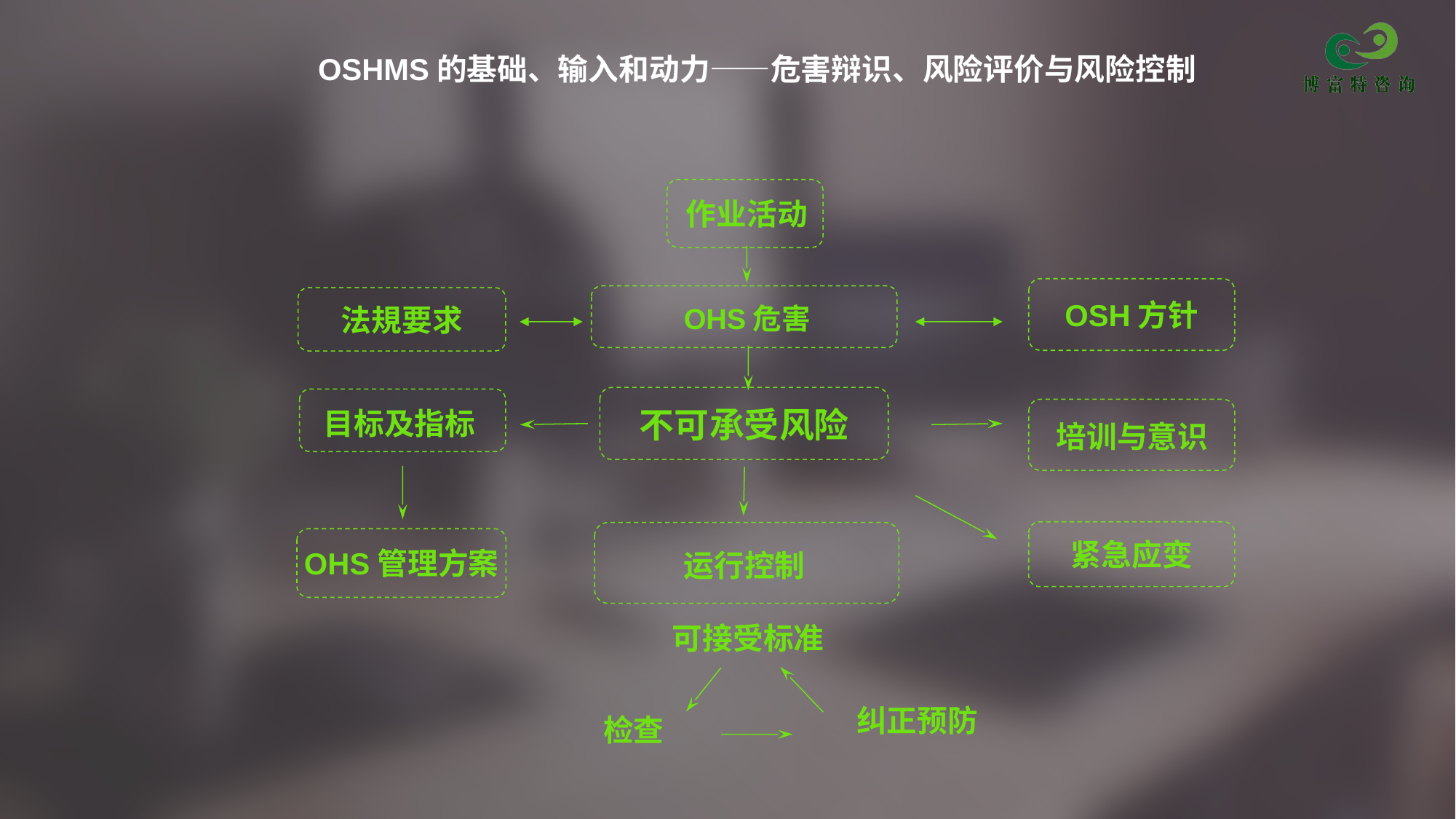

OSHMS的基础、输入和动力——危害辩识、风险评价与风险控制

作业活动

OSH方针

法規要求
OHS危害

不可承受风险
目标及指标

培训与意识

紧急应变

OHS管理方案
运行控制

可接受标准

纠正预防
检查